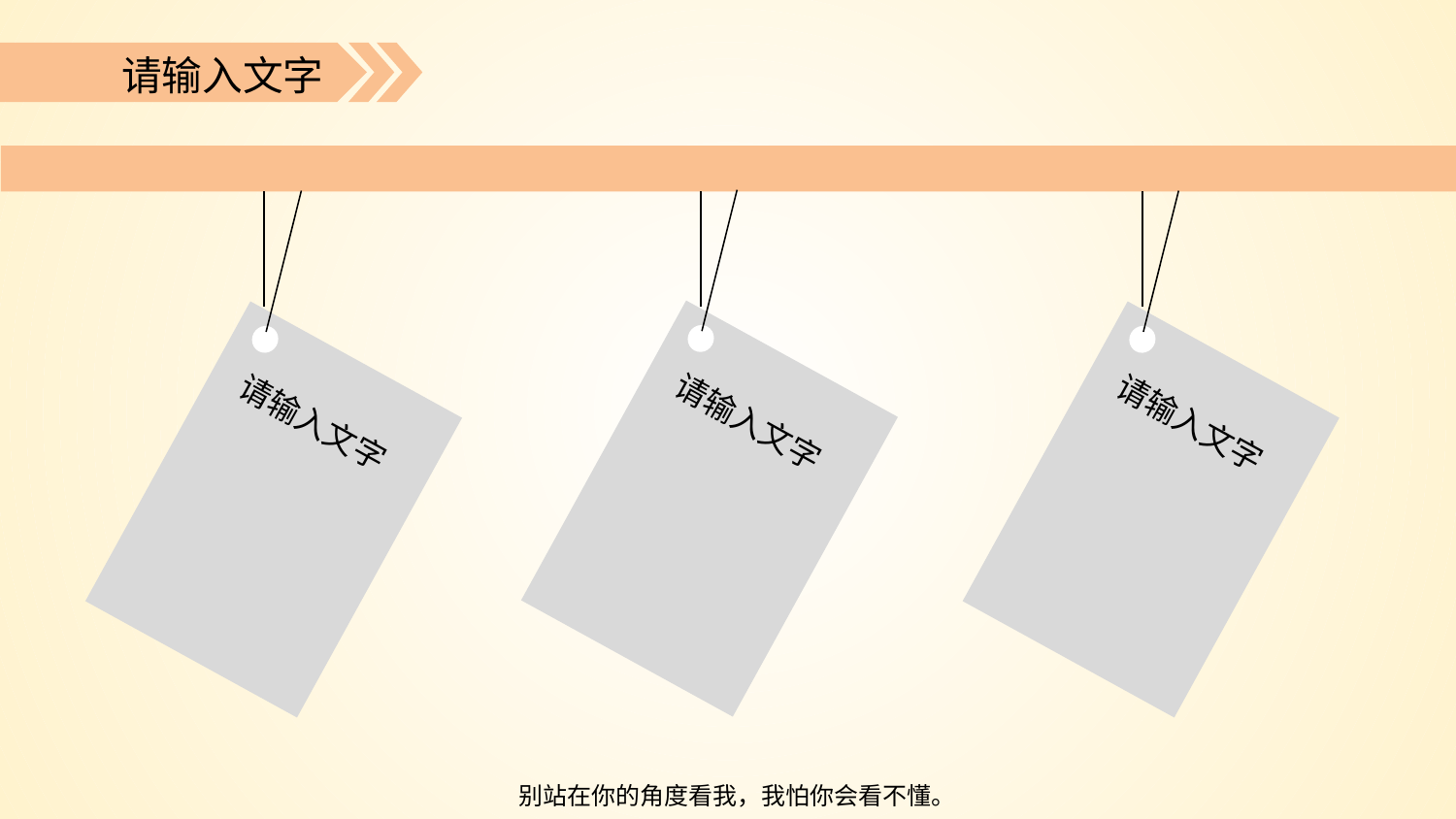

请输入文字

请输入文字

请输入文字

请输入文字
别站在你的角度看我，我怕你会看不懂。